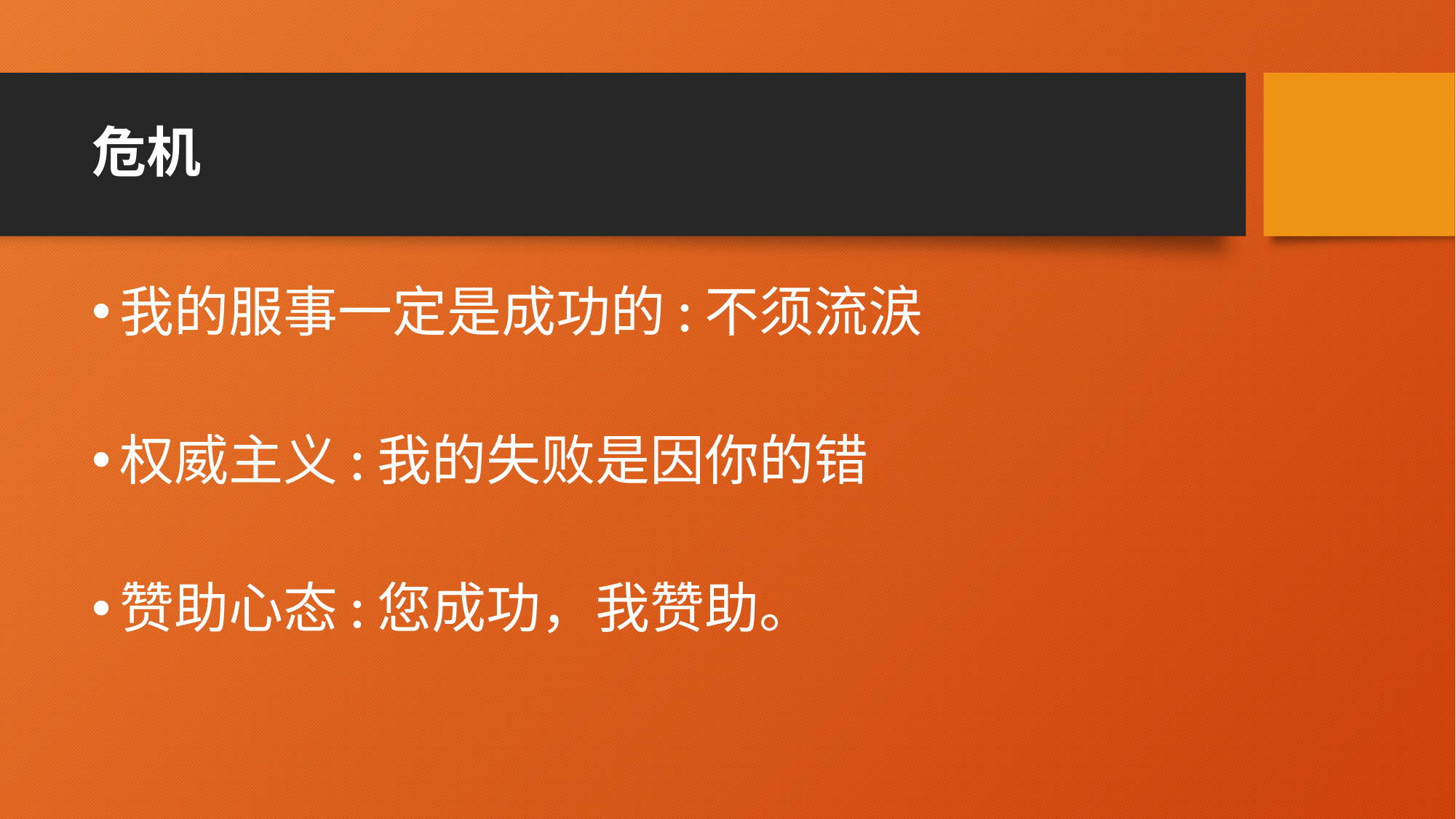

# 危机
我的服事一定是成功的:不须流涙

权威主义:我的失败是因你的错

赞助心态:您成功，我赞助。